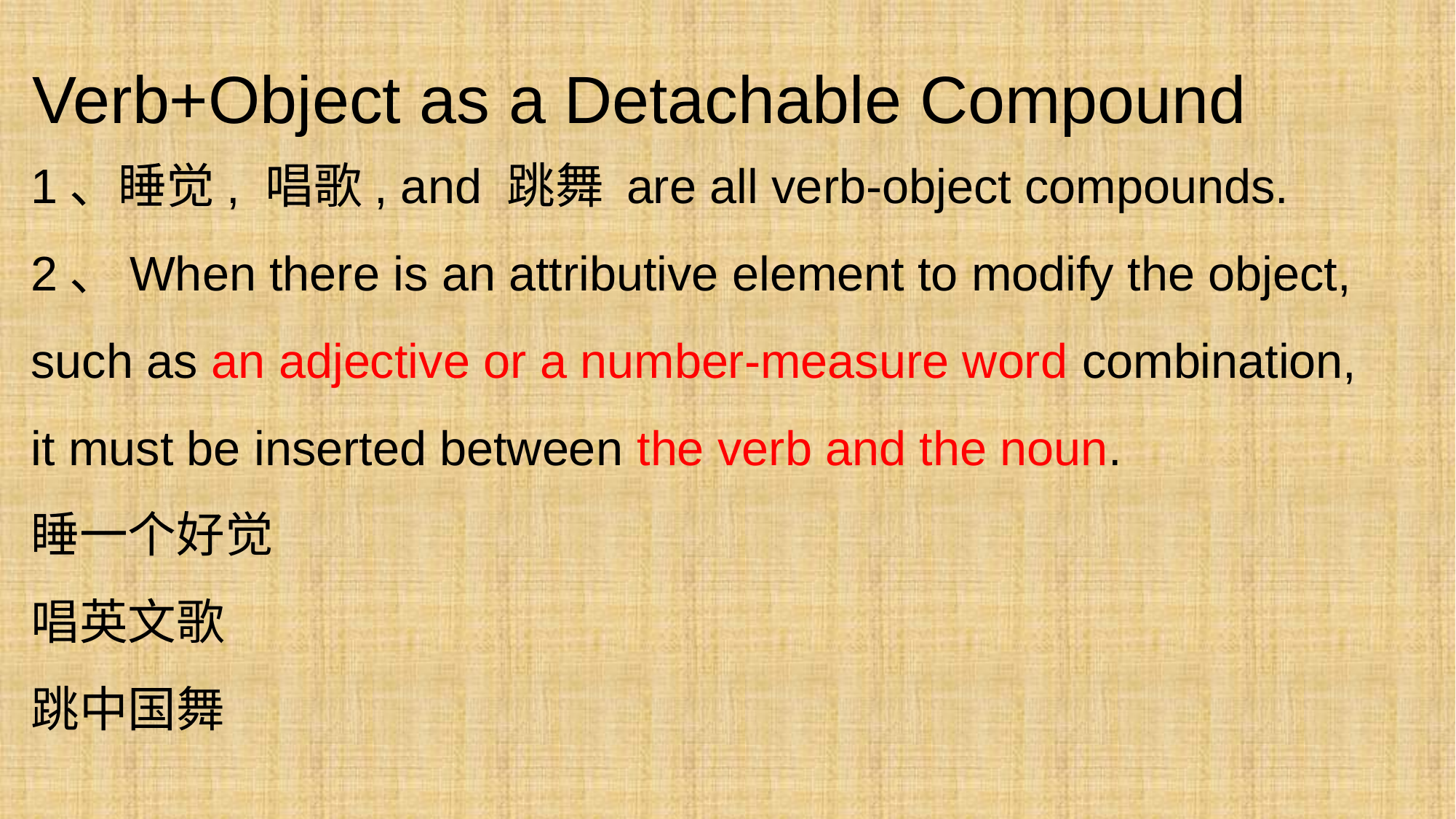

Verb+Object as a Detachable Compound

1、睡觉, 唱歌, and 跳舞 are all verb-object compounds.
2、When there is an attributive element to modify the object, such as an adjective or a number-measure word combination, it must be inserted between the verb and the noun.
睡一个好觉
唱英文歌
跳中国舞